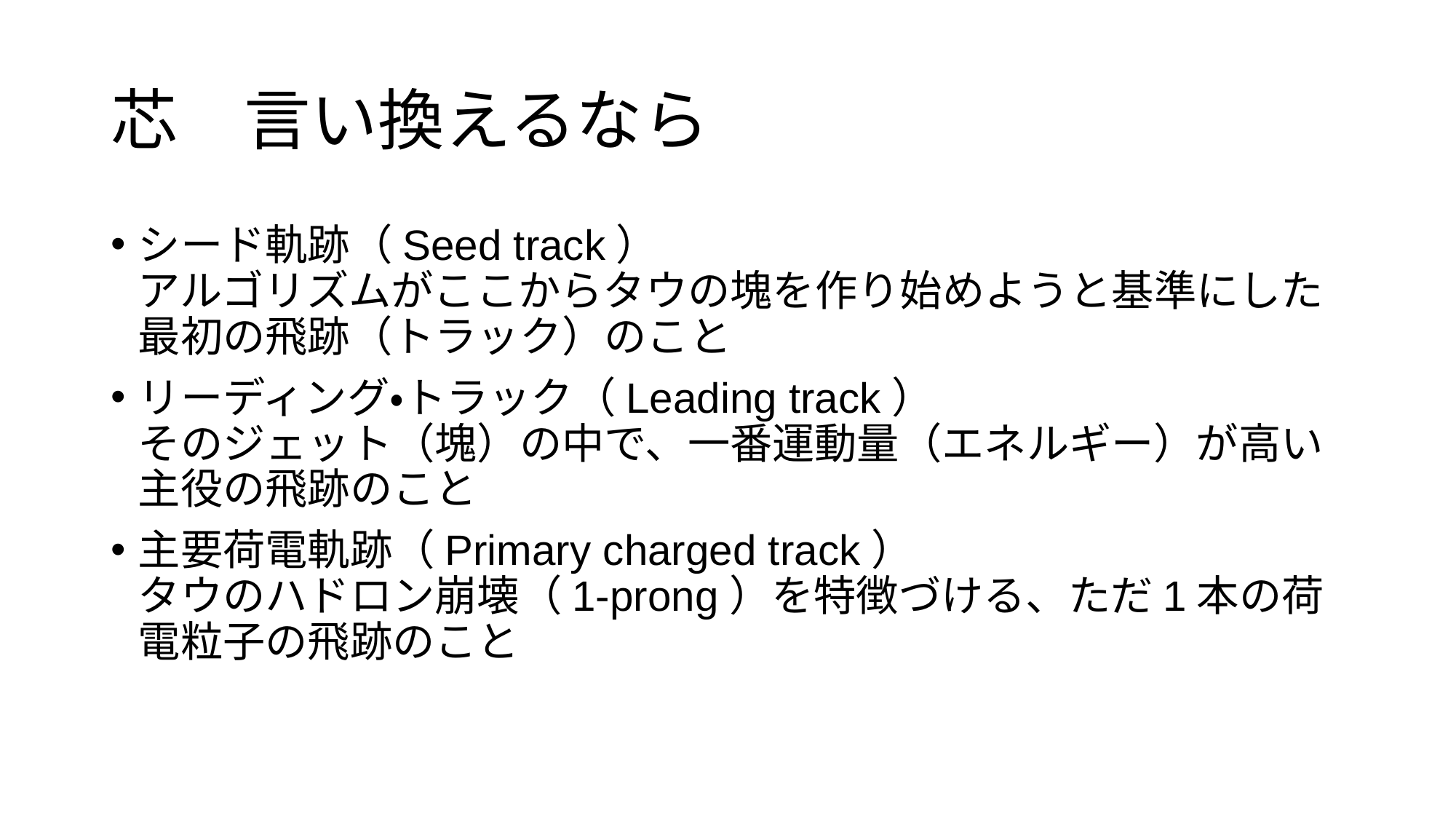

# 芯　言い換えるなら
シード軌跡（Seed track）
アルゴリズムがここからタウの塊を作り始めようと基準にした最初の飛跡（トラック）のこと
リーディング・トラック（Leading track）
そのジェット（塊）の中で、一番運動量（エネルギー）が高い主役の飛跡のこと
主要荷電軌跡（Primary charged track）
タウのハドロン崩壊（1-prong）を特徴づける、ただ1本の荷電粒子の飛跡のこと